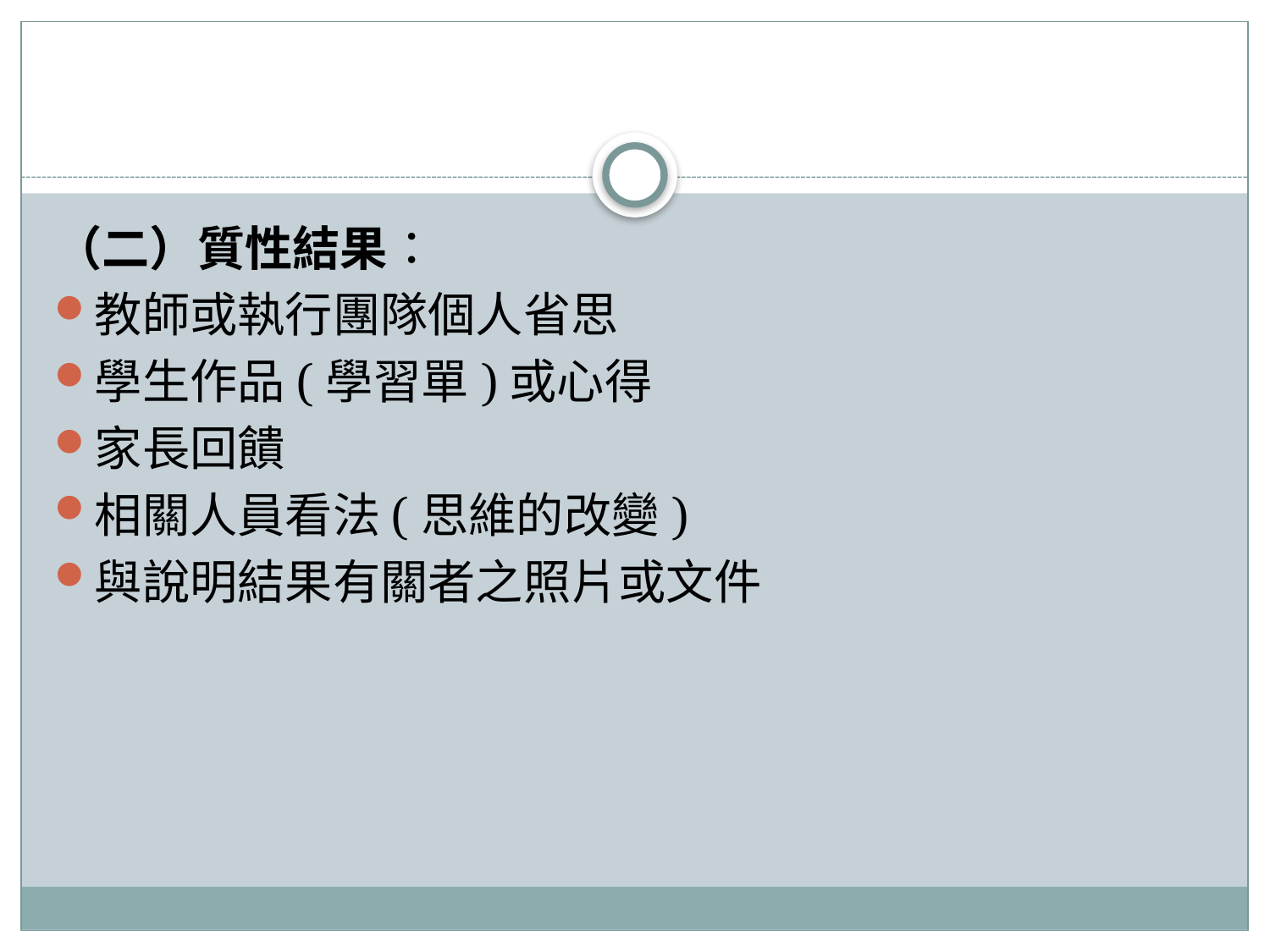

#
（二）質性結果：
教師或執行團隊個人省思
學生作品(學習單)或心得
家長回饋
相關人員看法(思維的改變)
與說明結果有關者之照片或文件